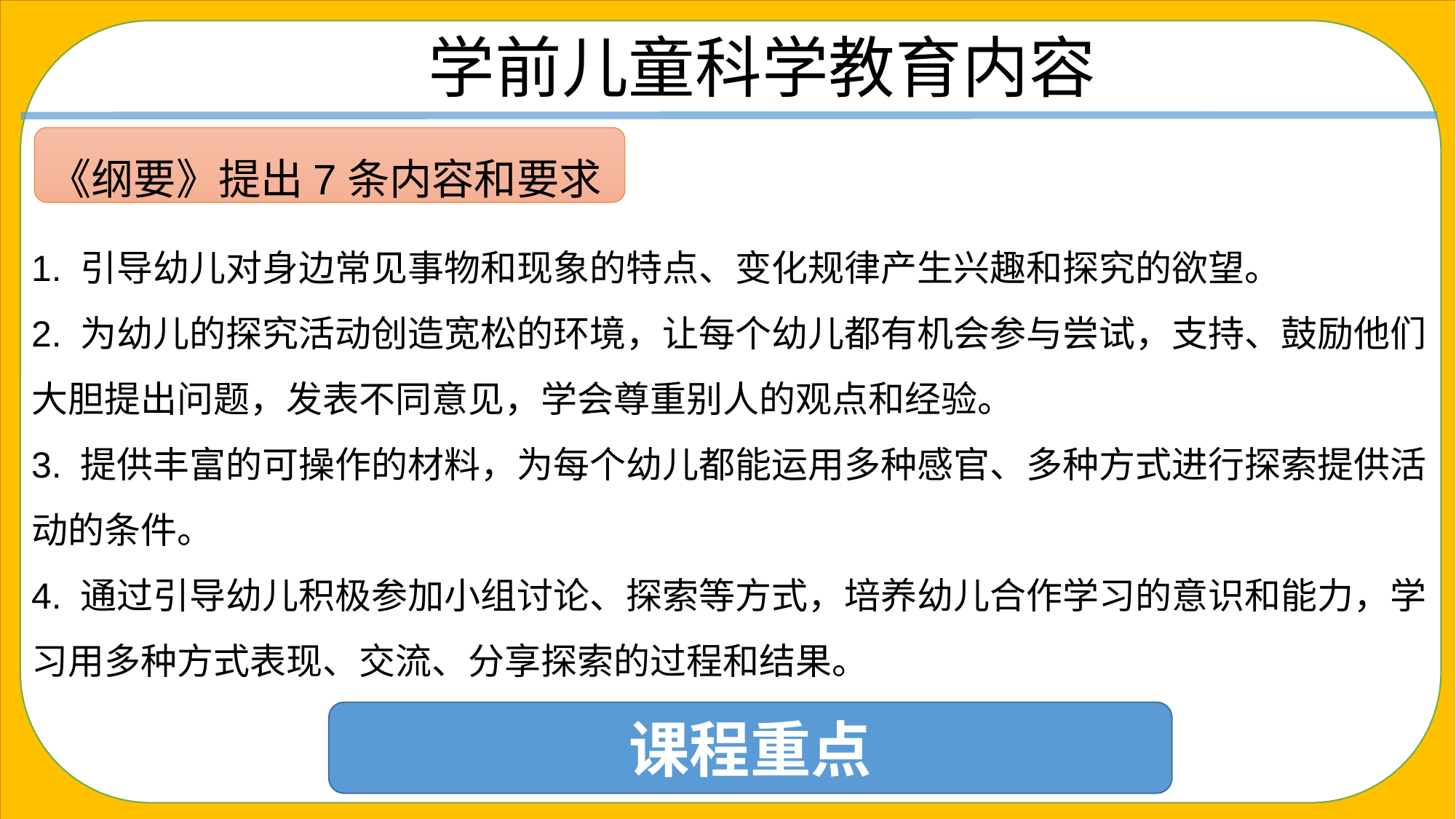

学前儿童科学教育内容

1. 引导幼儿对身边常见事物和现象的特点、变化规律产生兴趣和探究的欲望。
2. 为幼儿的探究活动创造宽松的环境，让每个幼儿都有机会参与尝试，支持、鼓励他们大胆提出问题，发表不同意见，学会尊重别人的观点和经验。
3. 提供丰富的可操作的材料，为每个幼儿都能运用多种感官、多种方式进行探索提供活动的条件。
4. 通过引导幼儿积极参加小组讨论、探索等方式，培养幼儿合作学习的意识和能力，学习用多种方式表现、交流、分享探索的过程和结果。
《纲要》提出7条内容和要求
课程重点